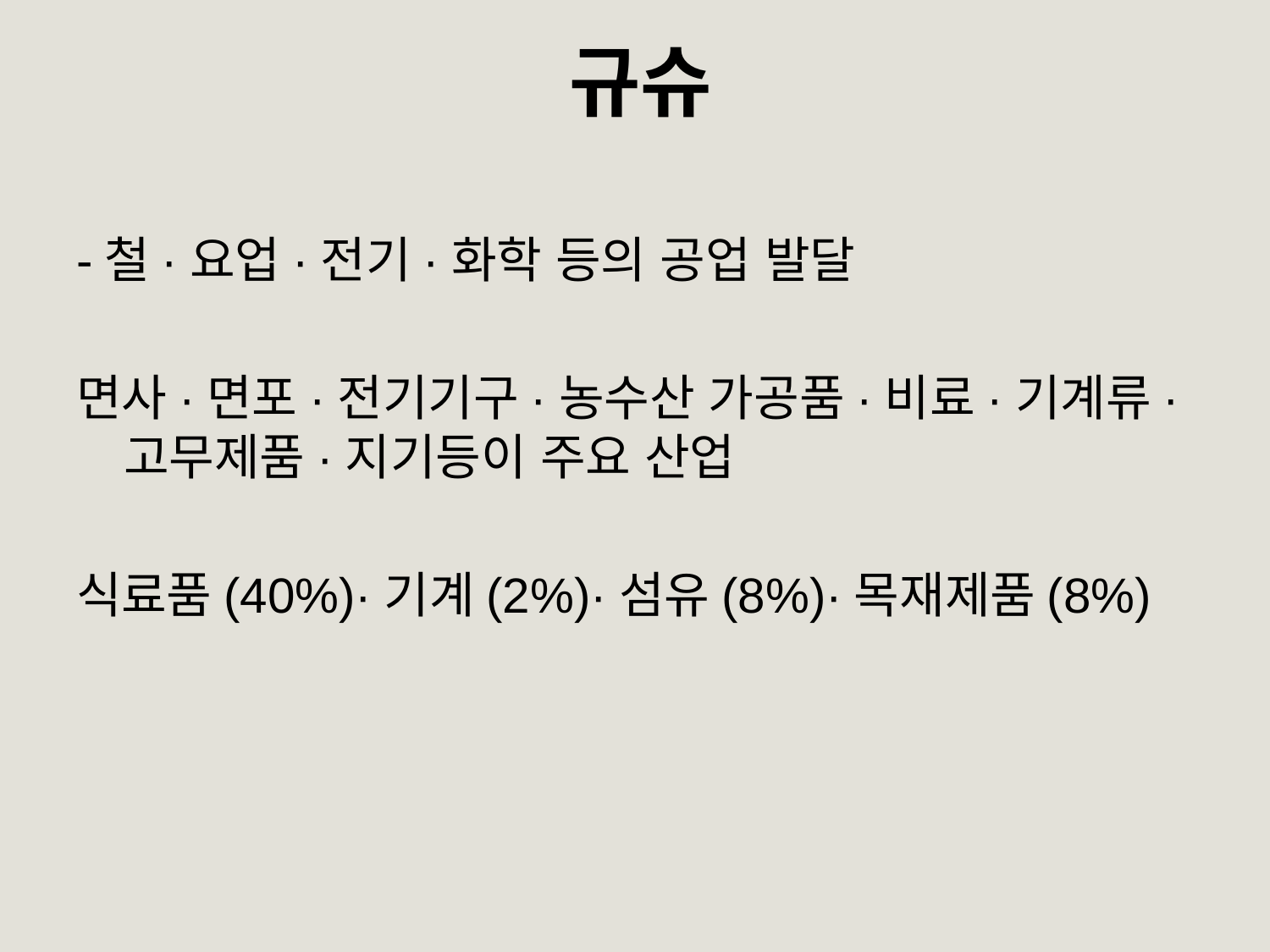

# 규슈
-철·요업·전기·화학 등의 공업 발달

면사·면포·전기기구·농수산 가공품·비료·기계류·고무제품·지기등이 주요 산업

식료품(40%)·기계(2%)·섬유(8%)·목재제품(8%)